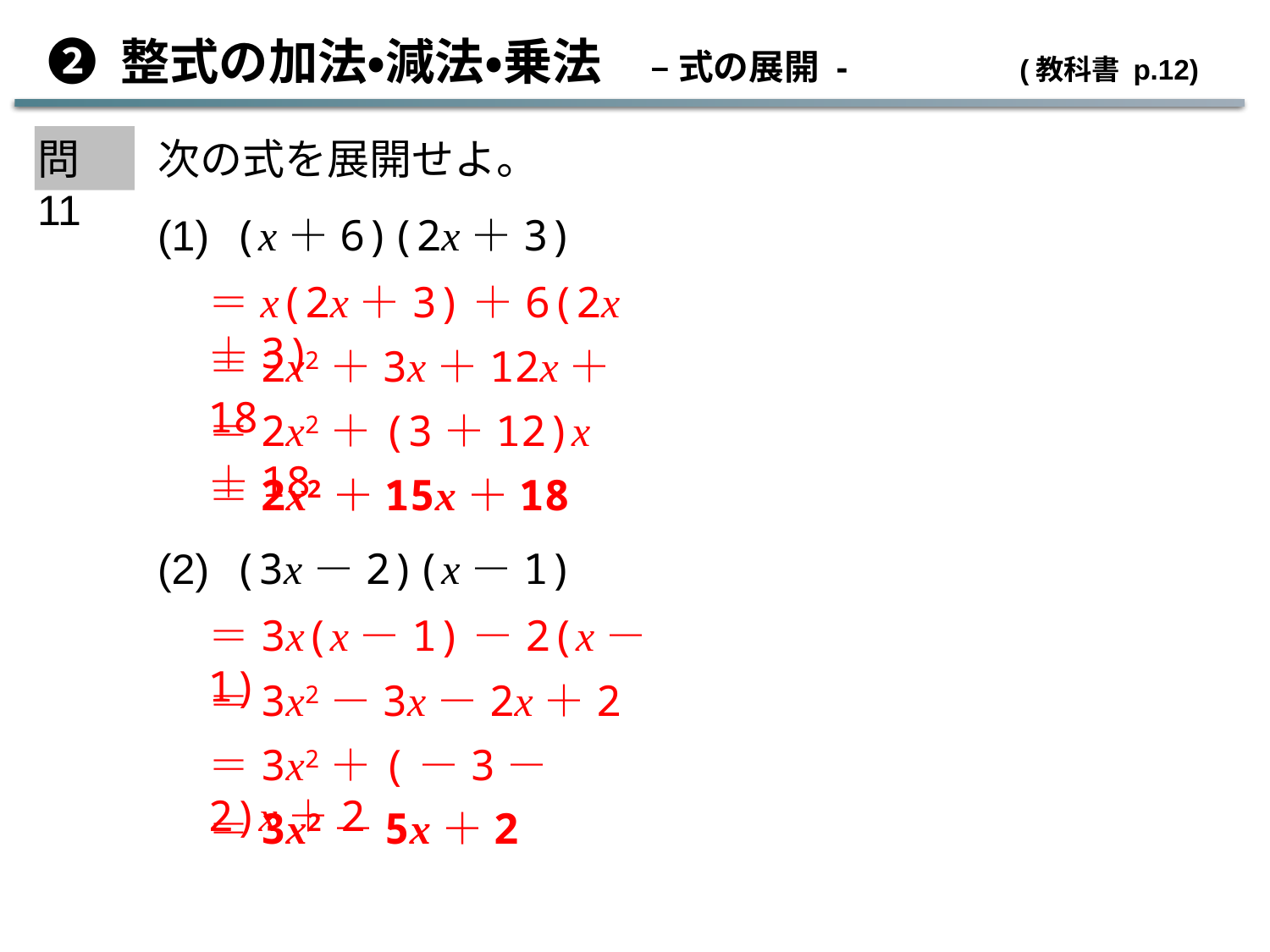

➋ 整式の加法・減法・乗法　– 式の展開 -	      (教科書 p.12)
問11

次の式を展開せよ。
(1)  (x＋6)(2x＋3)
＝x(2x＋3)＋6(2x＋3)
＝2x2＋3x＋12x＋18
＝2x2＋(3＋12)x＋18
＝2x2＋15x＋18
(2)  (3x－2)(x－1)
＝3x(x－1)－2(x－1)
＝3x2－3x－2x＋2
＝3x2＋(－3－2)x＋2
＝3x2－5x＋2